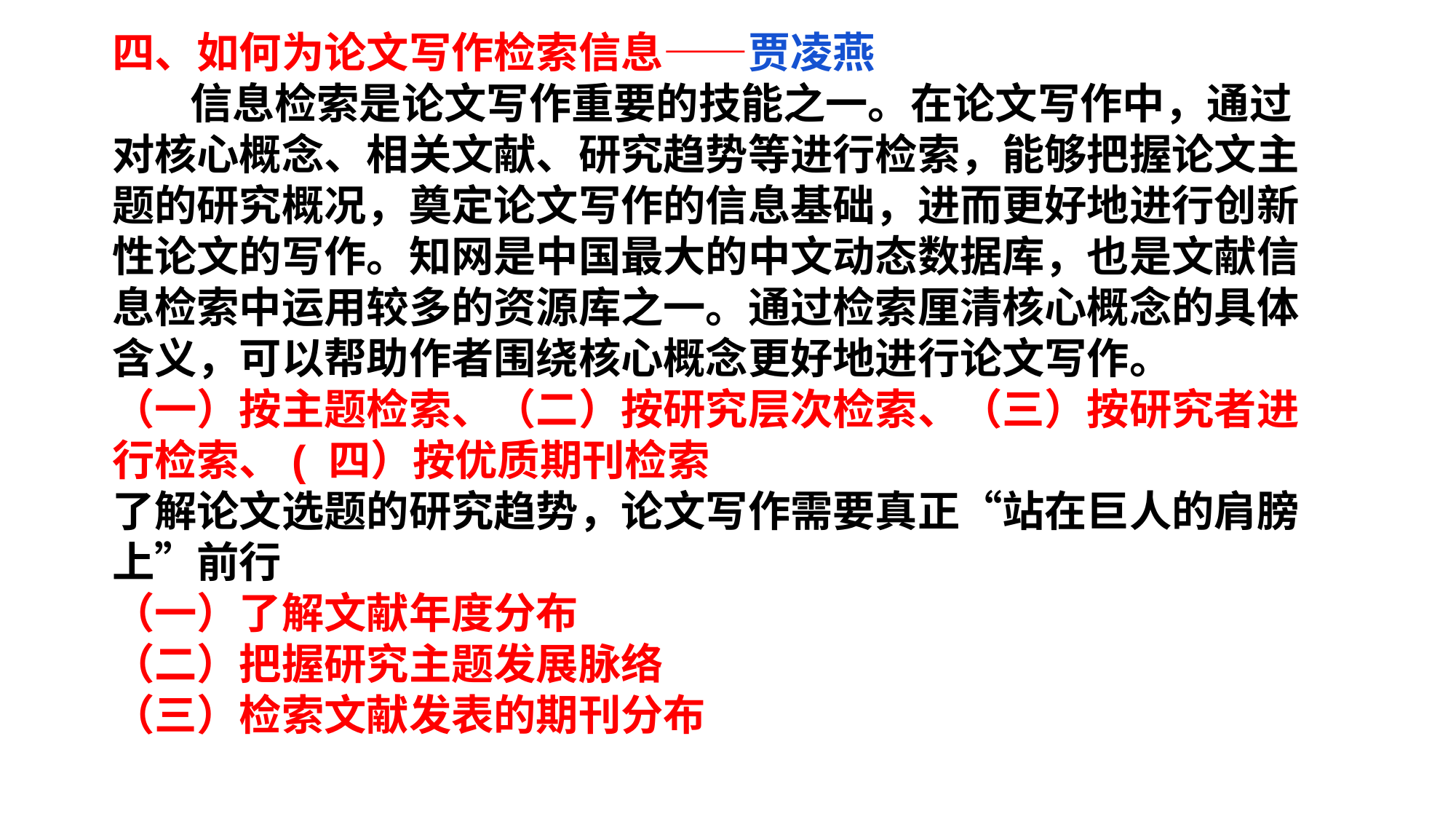

四、如何为论文写作检索信息——贾凌燕
       信息检索是论文写作重要的技能之一。在论文写作中，通过对核心概念、相关文献、研究趋势等进行检索，能够把握论文主题的研究概况，奠定论文写作的信息基础，进而更好地进行创新性论文的写作。知网是中国最大的中文动态数据库，也是文献信息检索中运用较多的资源库之一。通过检索厘清核心概念的具体含义，可以帮助作者围绕核心概念更好地进行论文写作。
（一）按主题检索、（二）按研究层次检索、（三）按研究者进行检索、( 四）按优质期刊检索
了解论文选题的研究趋势，论文写作需要真正“站在巨人的肩膀上”前行
（一）了解文献年度分布
（二）把握研究主题发展脉络
（三）检索文献发表的期刊分布